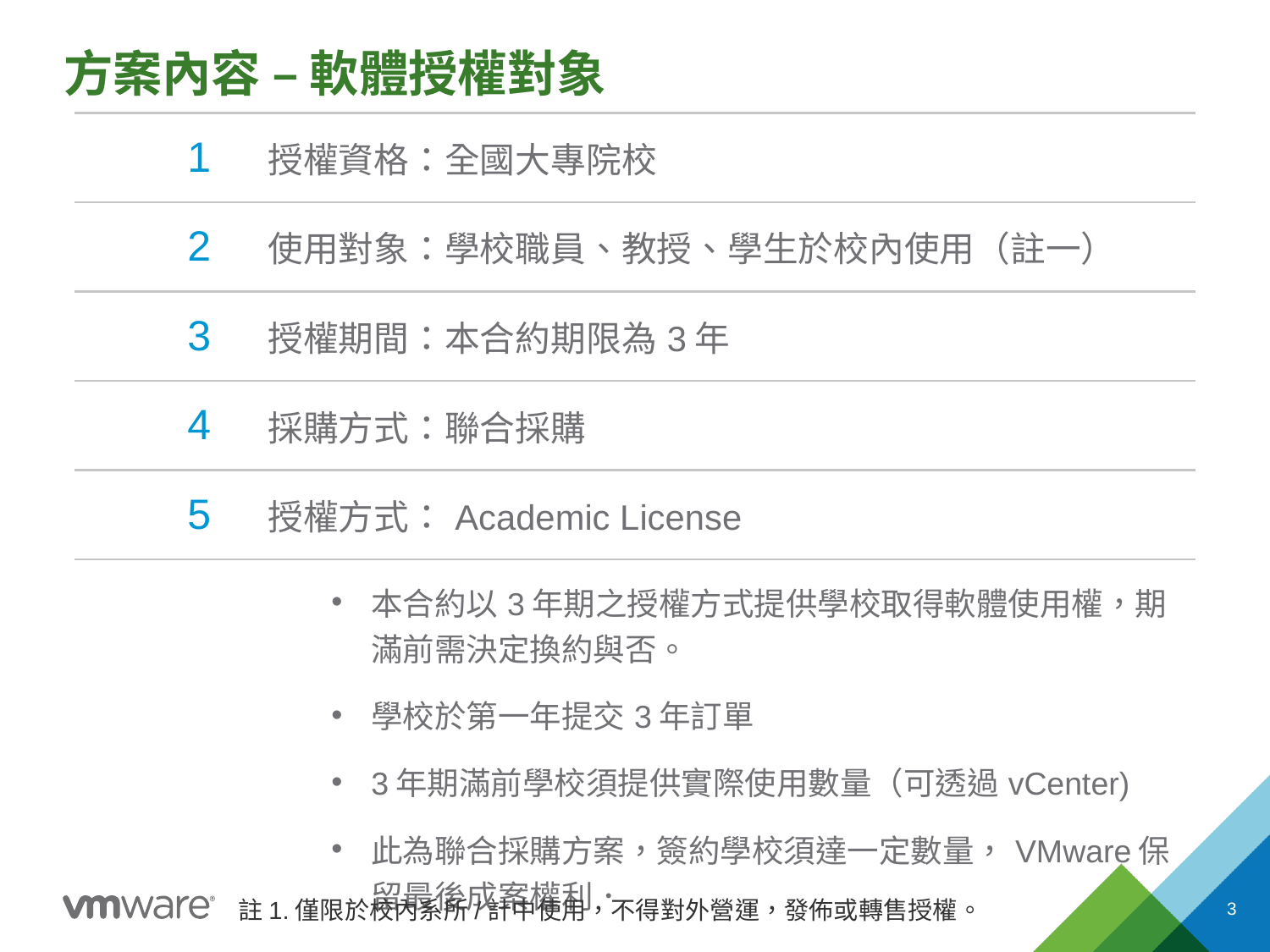

# 方案內容 – 軟體授權對象
| 1 | 授權資格：全國大專院校 |
| --- | --- |
| 2 | 使用對象：學校職員、教授、學生於校內使用（註一） |
| 3 | 授權期間：本合約期限為3年 |
| 4 | 採購方式：聯合採購 |
| 5 | 授權方式：Academic License |
|  | 本合約以3年期之授權方式提供學校取得軟體使用權，期滿前需決定換約與否。 學校於第一年提交3年訂單 3年期滿前學校須提供實際使用數量（可透過vCenter) 此為聯合採購方案，簽約學校須達一定數量，VMware保留最後成案權利． |
註1.僅限於校內系所/計中使用，不得對外營運，發佈或轉售授權。
3